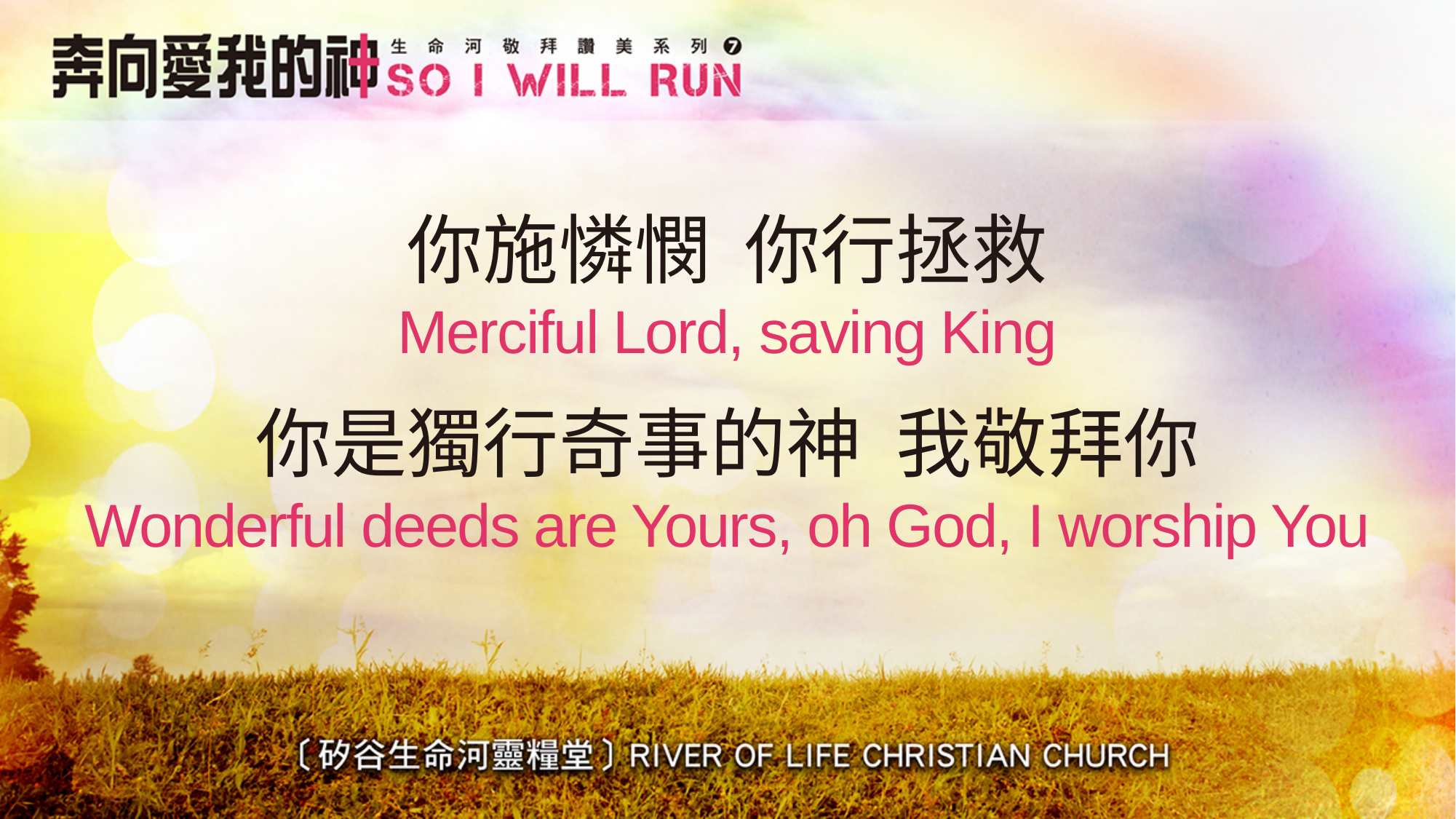

# 你施憐憫  你行拯救 Merciful Lord, saving King
你是獨行奇事的神  我敬拜你
Wonderful deeds are Yours, oh God, I worship You